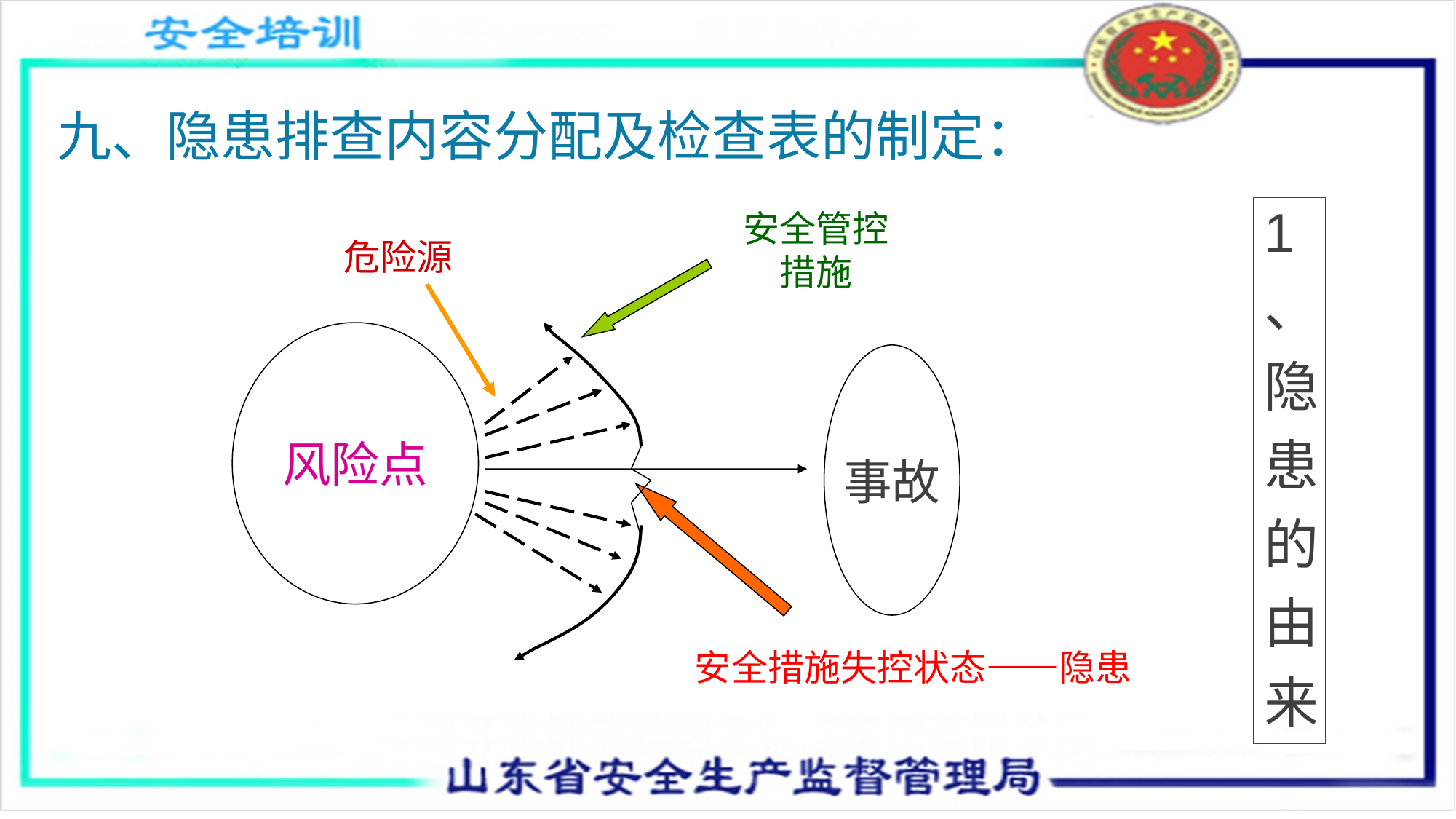

# 九、隐患排查内容分配及检查表的制定：
| 1、隐患的由来 |
| --- |
安全管控措施

危险源

风险点

事故

安全措施失控状态——隐患